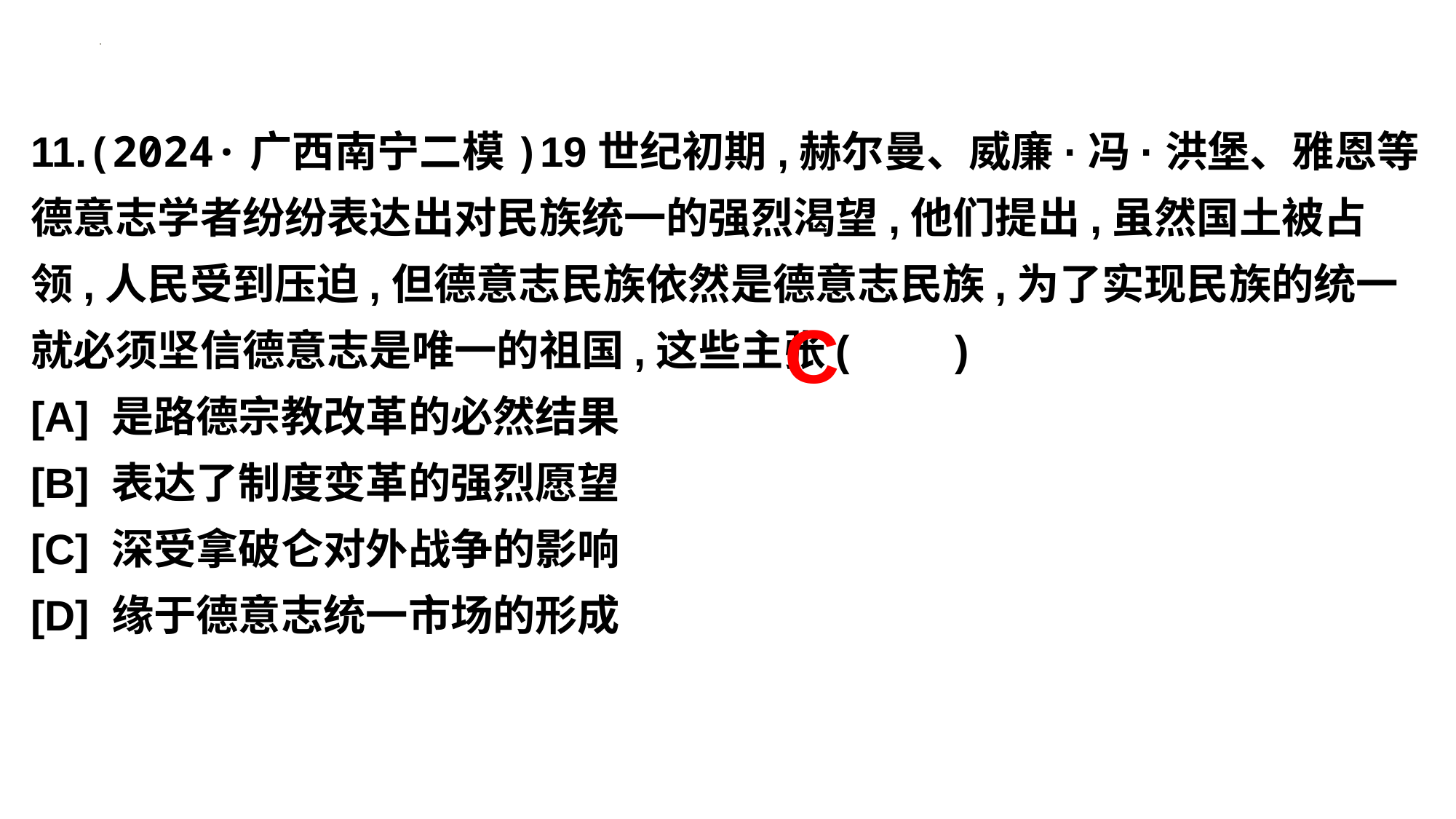

11.(2024·广西南宁二模)19世纪初期,赫尔曼、威廉·冯·洪堡、雅恩等德意志学者纷纷表达出对民族统一的强烈渴望,他们提出,虽然国土被占领,人民受到压迫,但德意志民族依然是德意志民族,为了实现民族的统一就必须坚信德意志是唯一的祖国,这些主张(　　)
[A] 是路德宗教改革的必然结果
[B] 表达了制度变革的强烈愿望
[C] 深受拿破仑对外战争的影响
[D] 缘于德意志统一市场的形成
C